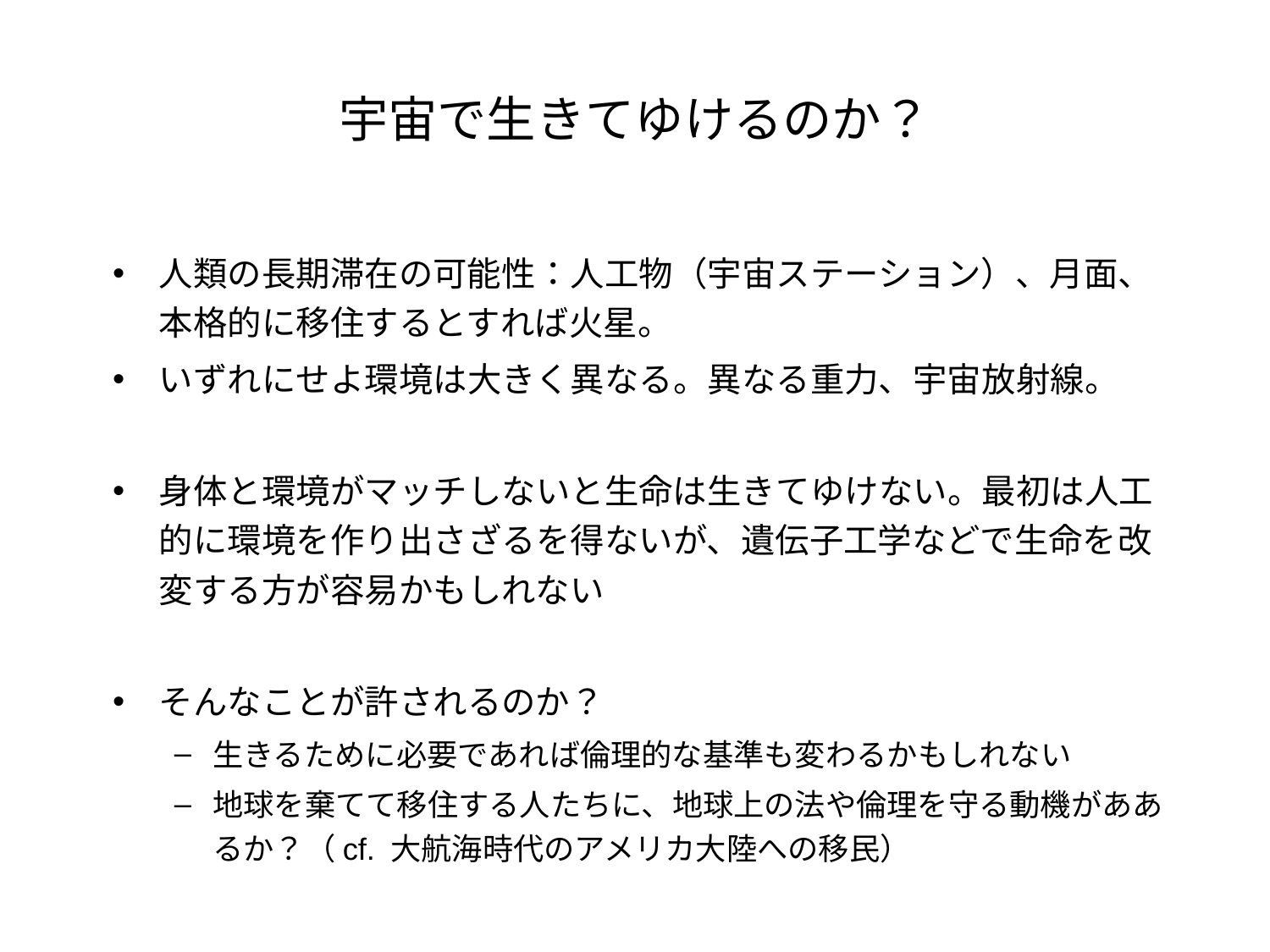

# 宇宙で生きてゆけるのか？

人類の長期滞在の可能性：人工物（宇宙ステーション）、月面、本格的に移住するとすれば火星。
いずれにせよ環境は大きく異なる。異なる重力、宇宙放射線。

身体と環境がマッチしないと生命は生きてゆけない。最初は人工的に環境を作り出さざるを得ないが、遺伝子工学などで生命を改変する方が容易かもしれない

そんなことが許されるのか？
生きるために必要であれば倫理的な基準も変わるかもしれない
地球を棄てて移住する人たちに、地球上の法や倫理を守る動機がああるか？（cf. 大航海時代のアメリカ大陸への移民）